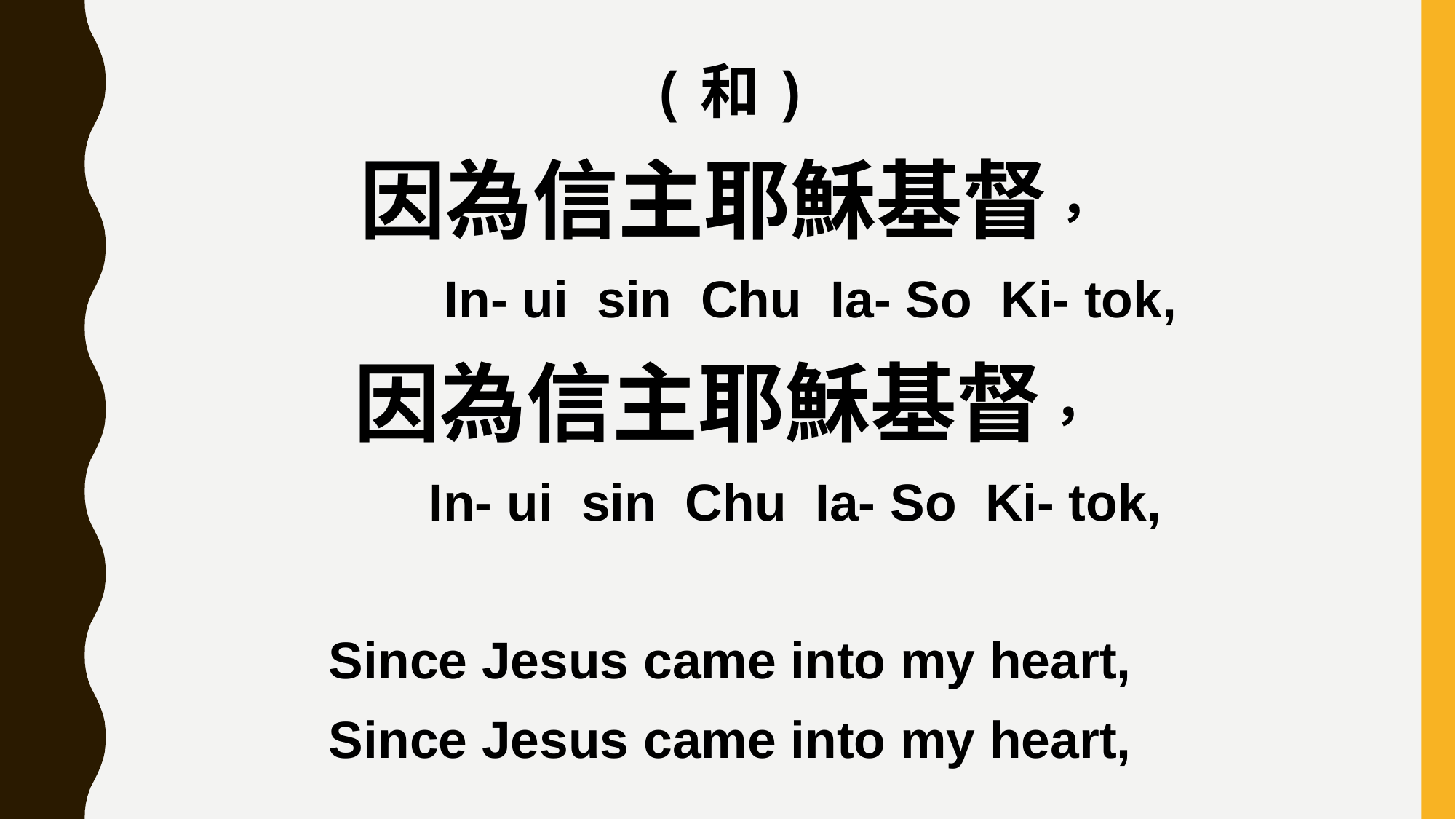

(和)
因為信主耶穌基督，
                     In- ui  sin  Chu  Ia- So  Ki- tok,
因為信主耶穌基督，
                 In- ui  sin  Chu  Ia- So  Ki- tok,

Since Jesus came into my heart,
Since Jesus came into my heart,